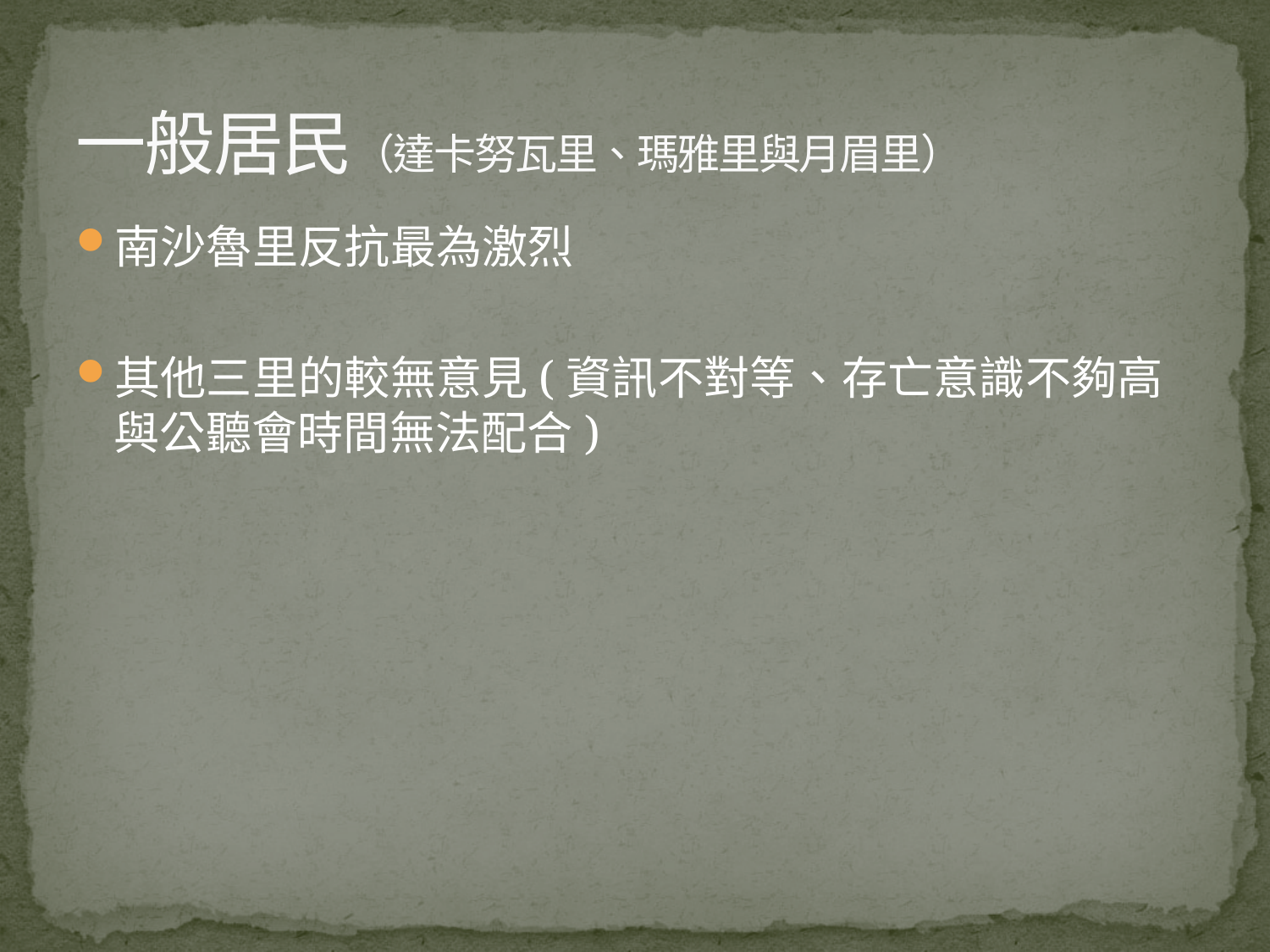

# 一般居民（達卡努瓦里、瑪雅里與月眉里）
南沙魯里反抗最為激烈

其他三里的較無意見(資訊不對等、存亡意識不夠高與公聽會時間無法配合)